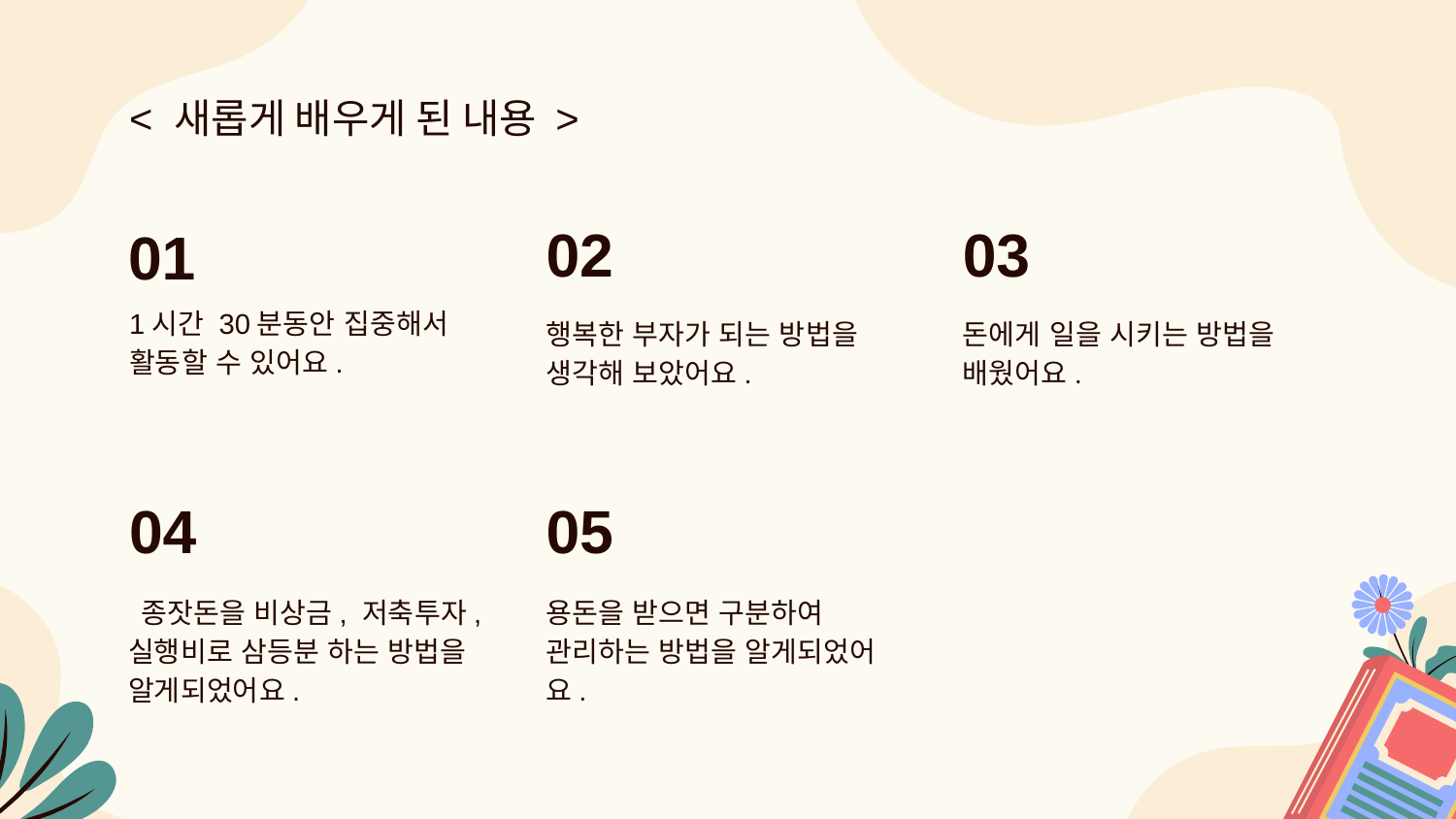

# < 새롭게 배우게 된 내용 >
02
03
01
1시간 30분동안 집중해서 활동할 수 있어요.
행복한 부자가 되는 방법을 생각해 보았어요.
돈에게 일을 시키는 방법을 배웠어요.
04
05
 종잣돈을 비상금, 저축투자, 실행비로 삼등분 하는 방법을 알게되었어요.
용돈을 받으면 구분하여 관리하는 방법을 알게되었어요.